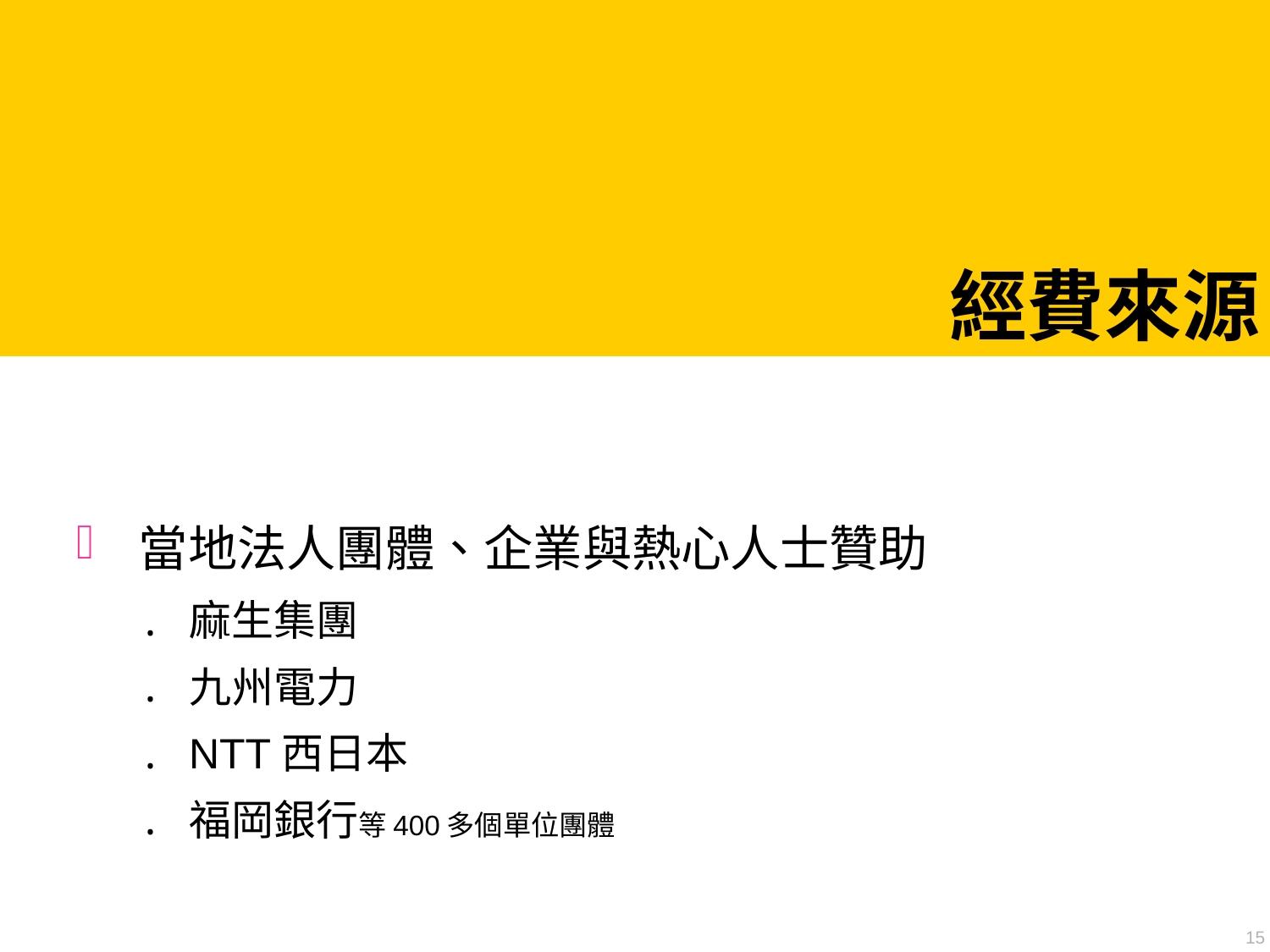

# 經費來源
當地法人團體、企業與熱心人士贊助
麻生集團
九州電力
NTT西日本
福岡銀行等400多個單位團體
15